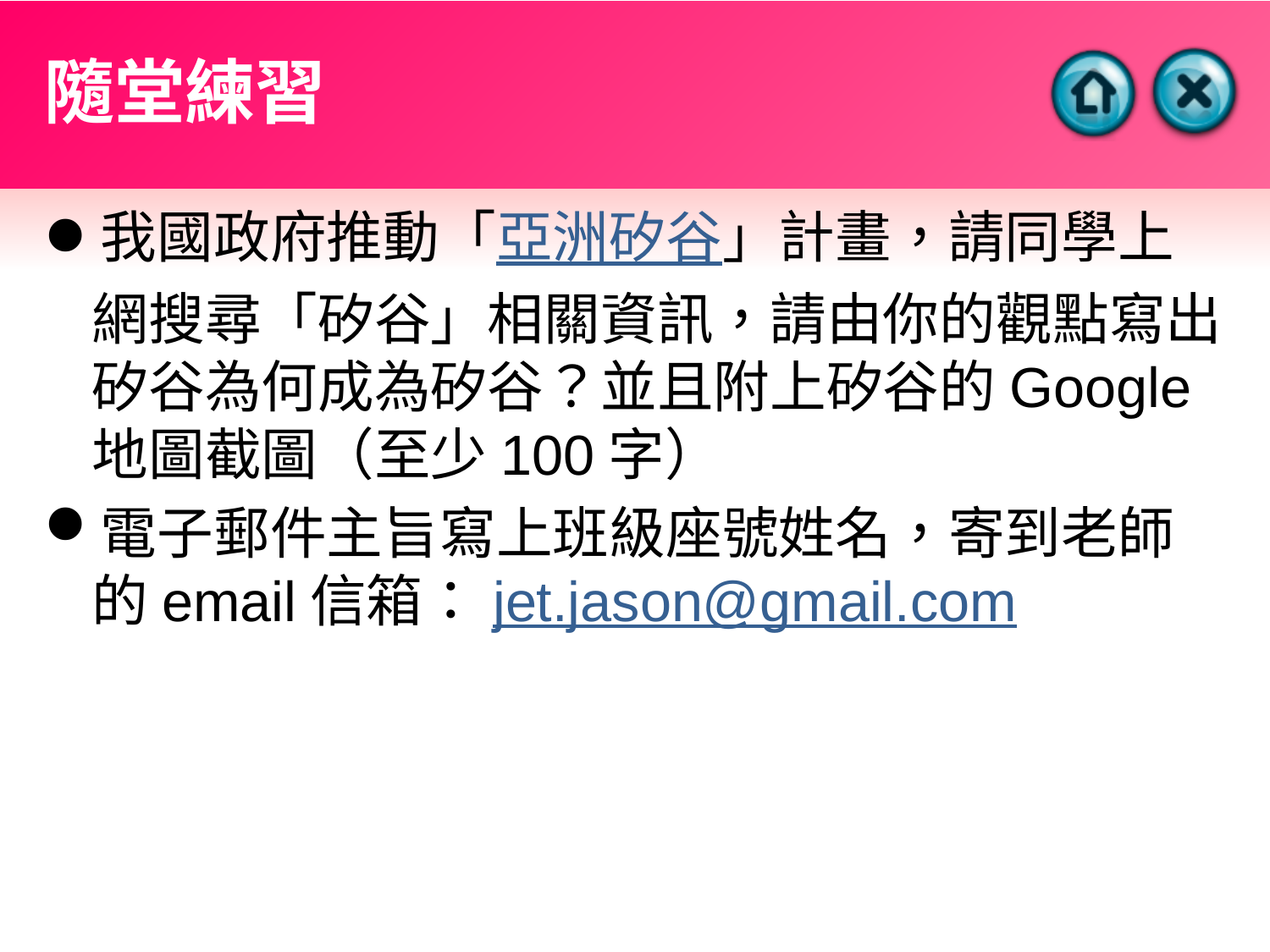

# 隨堂練習
我國政府推動「亞洲矽谷」計畫，請同學上網搜尋「矽谷」相關資訊，請由你的觀點寫出矽谷為何成為矽谷？並且附上矽谷的Google地圖截圖（至少100字）
電子郵件主旨寫上班級座號姓名，寄到老師的email信箱：jet.jason@gmail.com